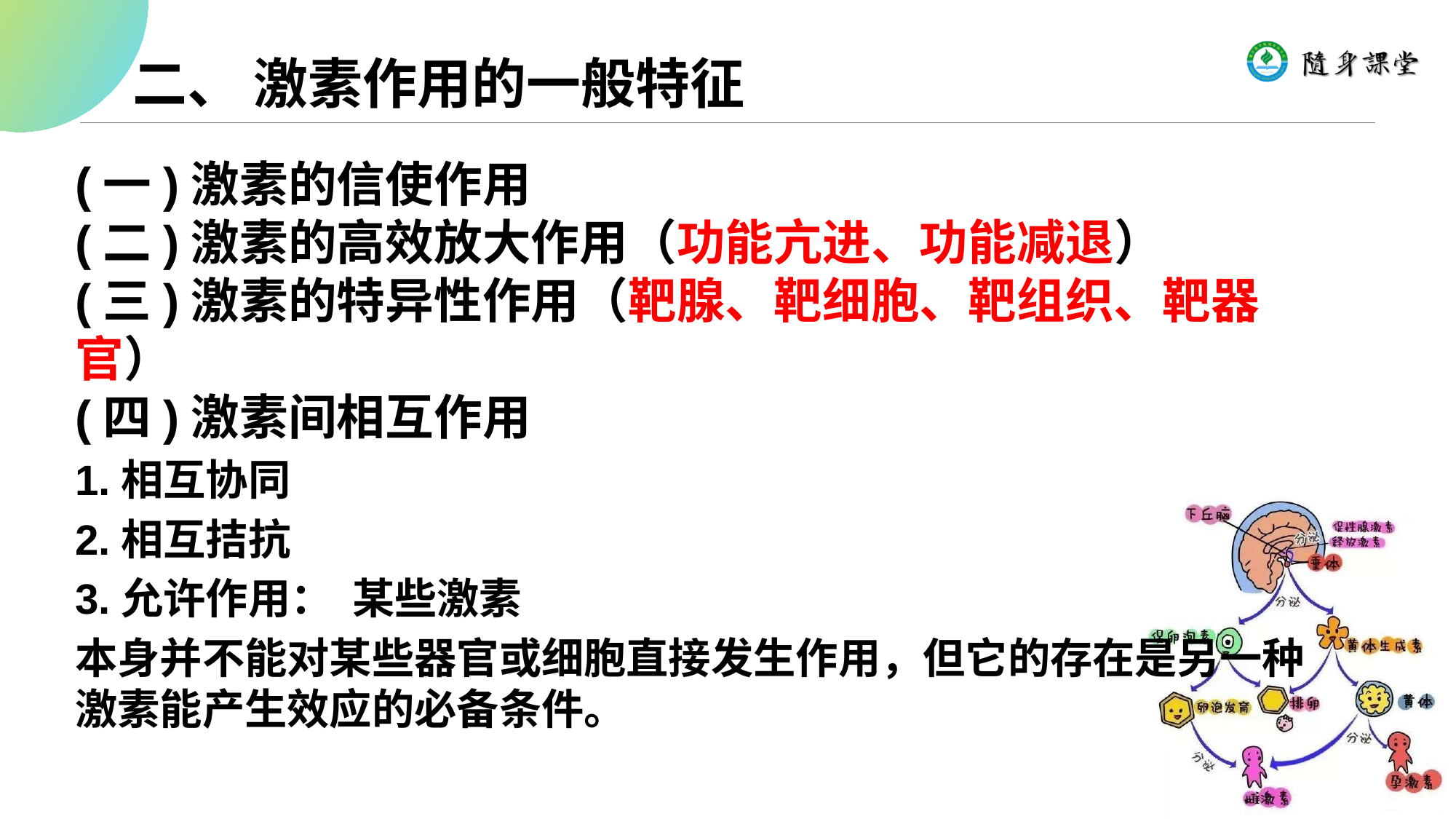

二、 激素作用的一般特征
(一)激素的信使作用
(二)激素的高效放大作用（功能亢进、功能减退）
(三)激素的特异性作用（靶腺、靶细胞、靶组织、靶器官）
(四)激素间相互作用
1.相互协同
2.相互拮抗
3.允许作用：  某些激素
本身并不能对某些器官或细胞直接发生作用，但它的存在是另一种激素能产生效应的必备条件。